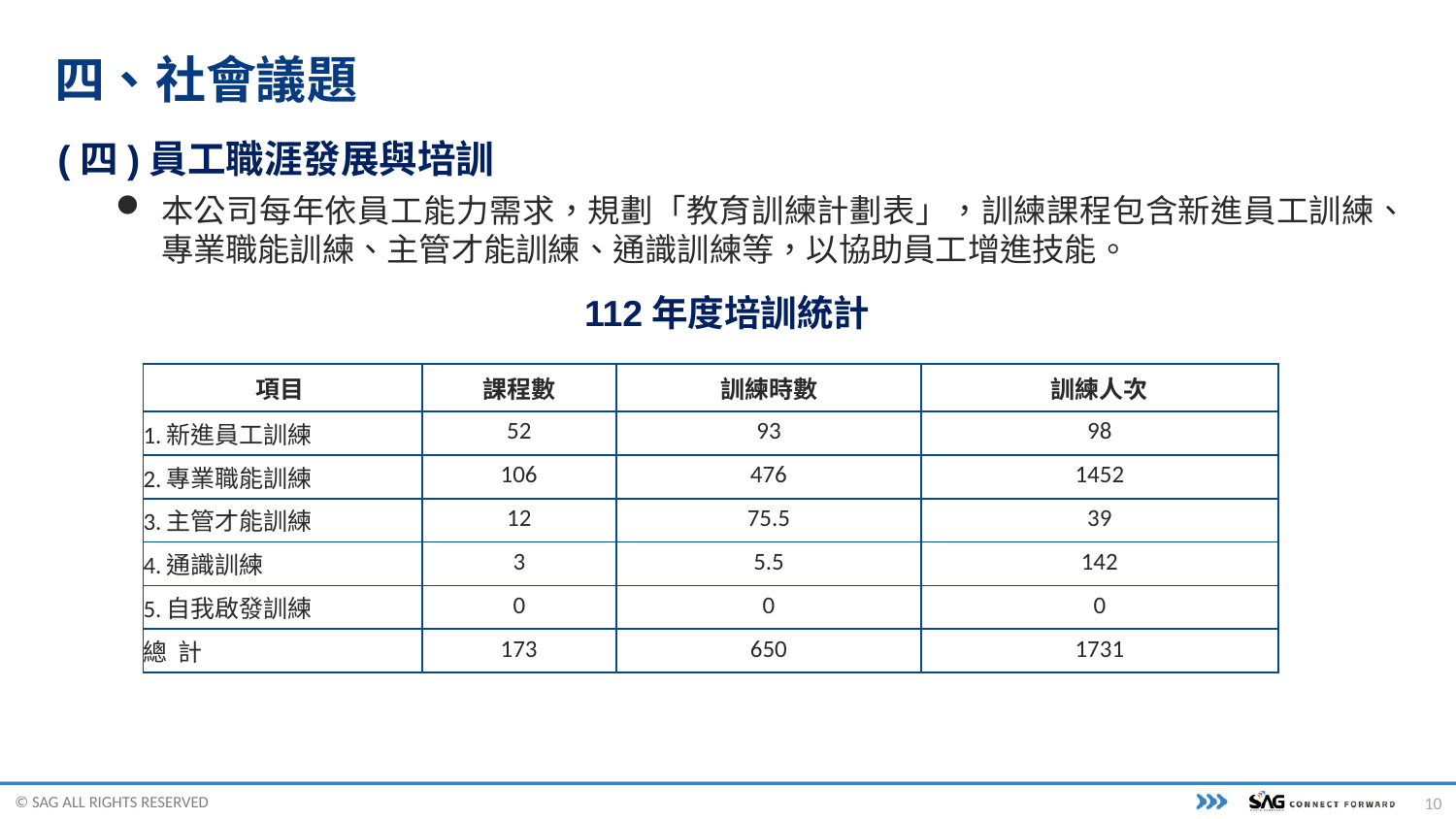

# 四、社會議題
(四)員工職涯發展與培訓
本公司每年依員工能力需求，規劃「教育訓練計劃表」，訓練課程包含新進員工訓練、專業職能訓練、主管才能訓練、通識訓練等，以協助員工增進技能。
112年度培訓統計
| 項目 | 課程數 | 訓練時數 | 訓練人次 |
| --- | --- | --- | --- |
| 1.新進員工訓練 | 52 | 93 | 98 |
| 2.專業職能訓練 | 106 | 476 | 1452 |
| 3.主管才能訓練 | 12 | 75.5 | 39 |
| 4.通識訓練 | 3 | 5.5 | 142 |
| 5.自我啟發訓練 | 0 | 0 | 0 |
| 總 計 | 173 | 650 | 1731 |